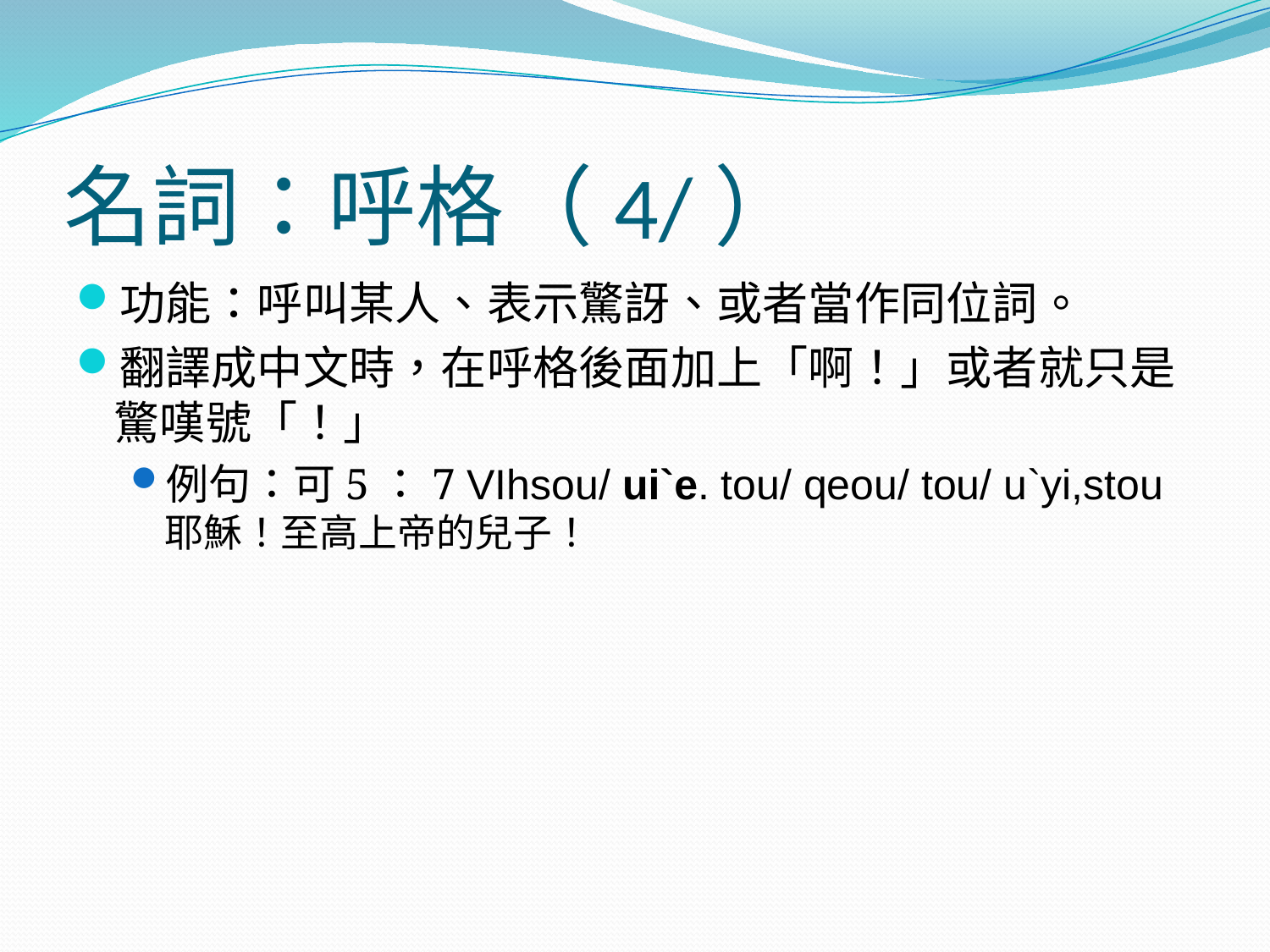

# 名詞：呼格（4/）
功能：呼叫某人、表示驚訝、或者當作同位詞。
翻譯成中文時，在呼格後面加上「啊！」或者就只是驚嘆號「！」
例句：可5：7 VIhsou/ ui`e. tou/ qeou/ tou/ u`yi,stou  耶穌！至高上帝的兒子！